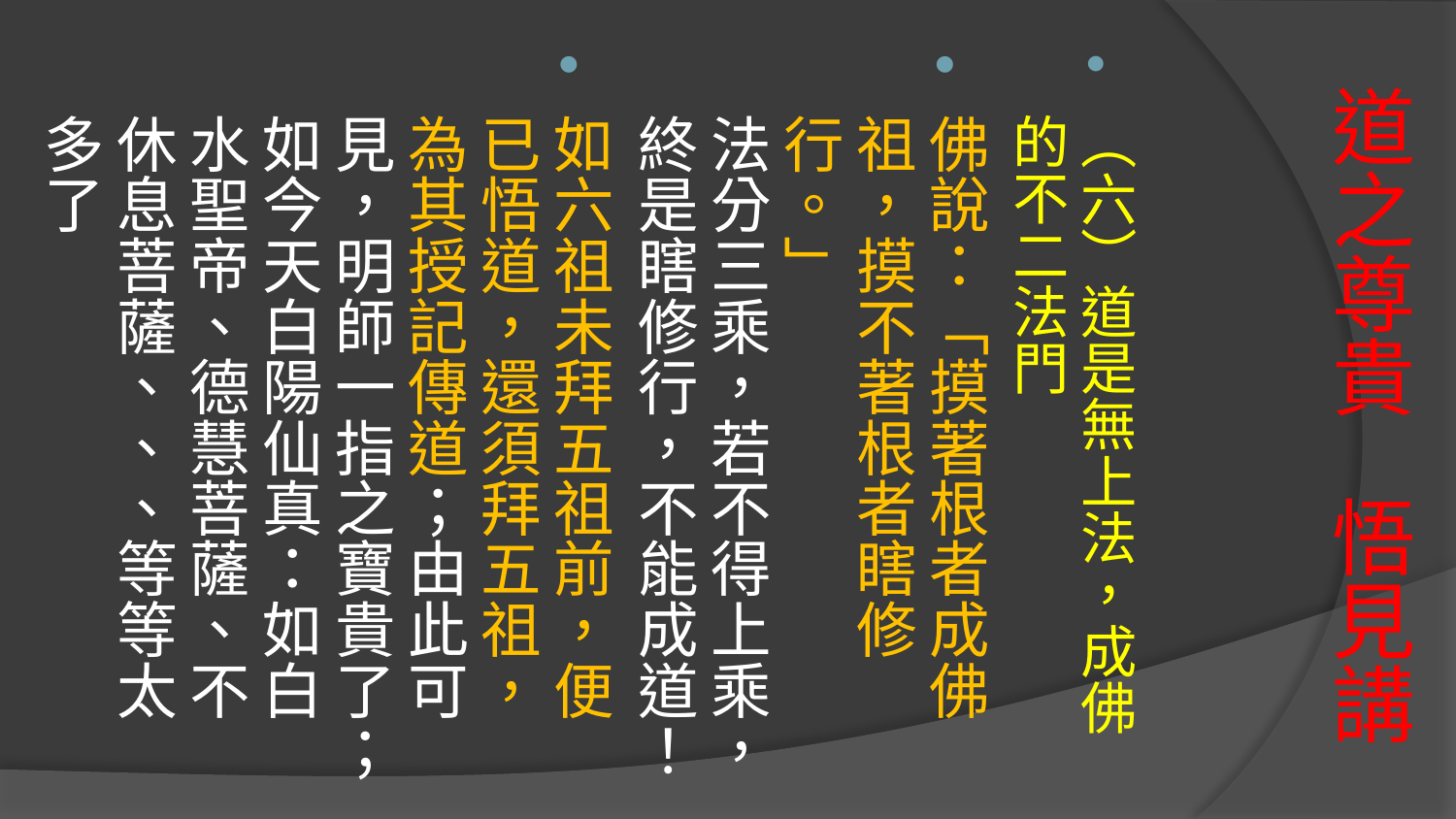

（六）道是無上法，成佛的不二法門
佛說：「摸著根者成佛祖，摸不著根者瞎修行。」
法分三乘，若不得上乘，終是瞎修行，不能成道！
如六祖未拜五祖前，便已悟道，還須拜五祖，為其授記傳道；由此可見，明師一指之寶貴了；如今天白陽仙真：如白水聖帝、德慧菩薩、不休息菩薩、、、等等太多了
# 道之尊貴    悟見講